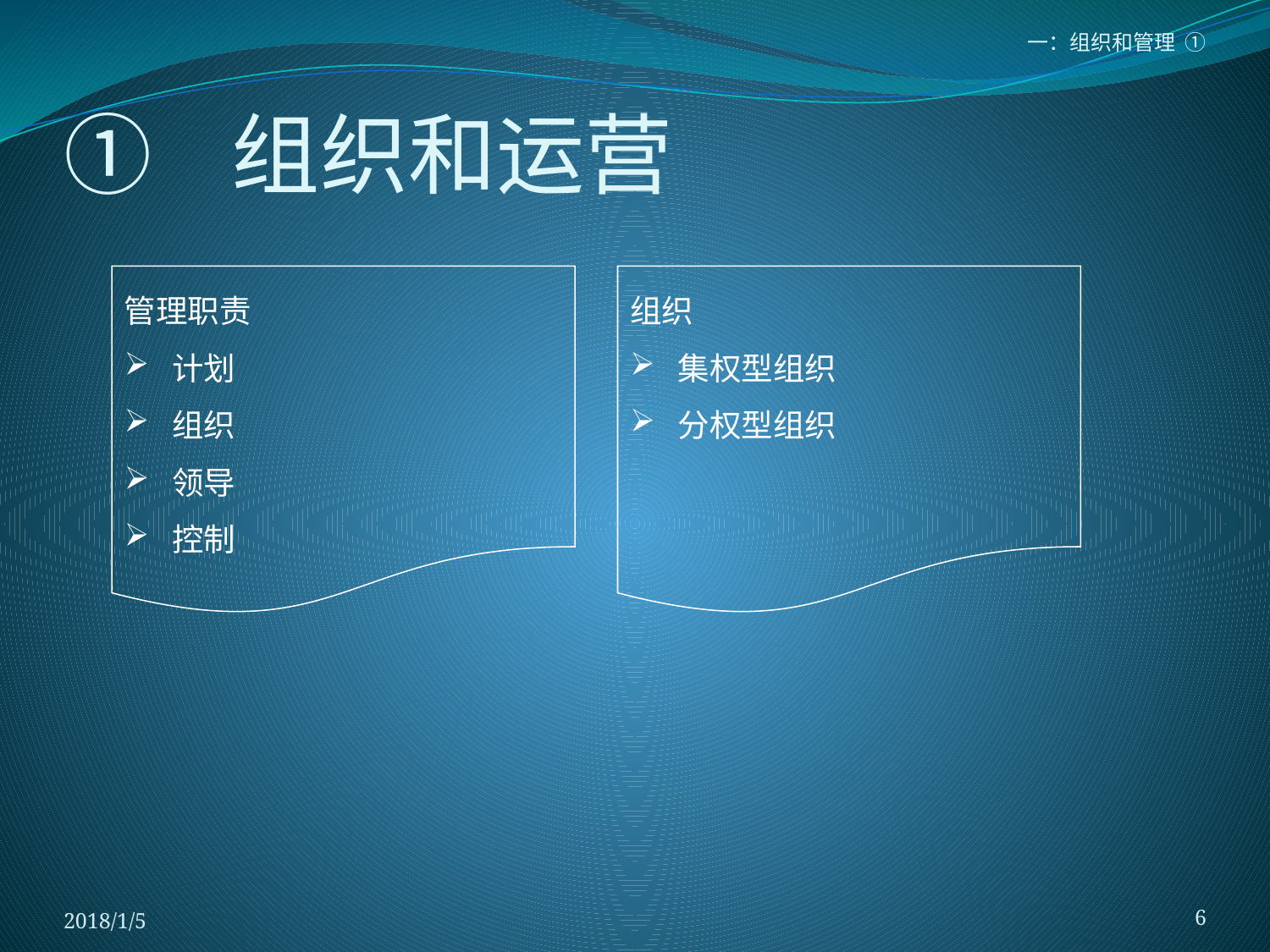

一：组织和管理  ①
# ①   组织和运营
管理职责
计划
组织
领导
控制
组织
集权型组织
分权型组织
2018/1/5
6